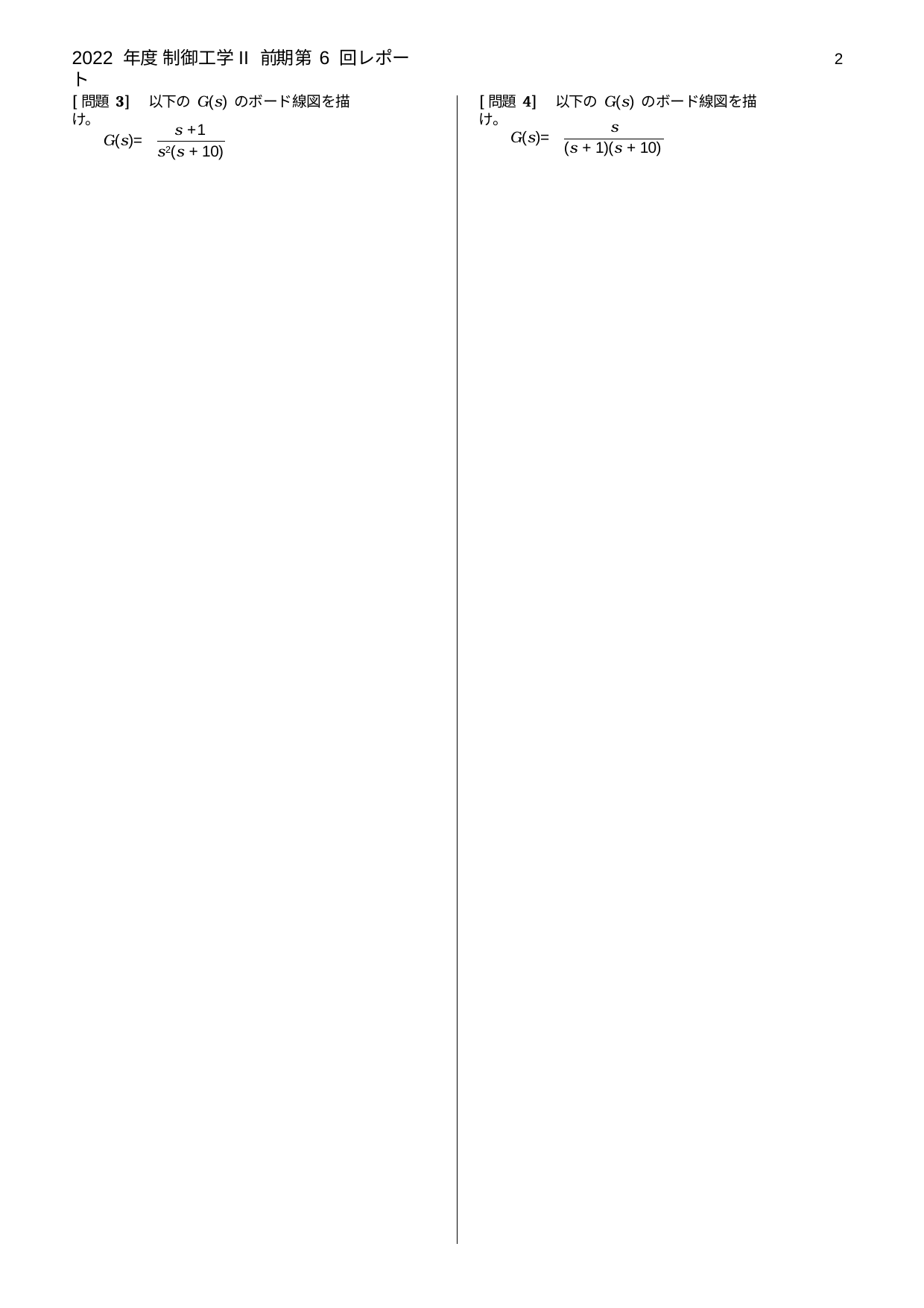

2022 年度 制御工学II 前期 第 6 回レポート
2
[問題 3] 以下の G(s) のボード線図を描け。
[問題 4] 以下の G(s) のボード線図を描け。

s
s +1
G(s)=
G(s)=
(s + 1)(s + 10)

s2(s + 10)